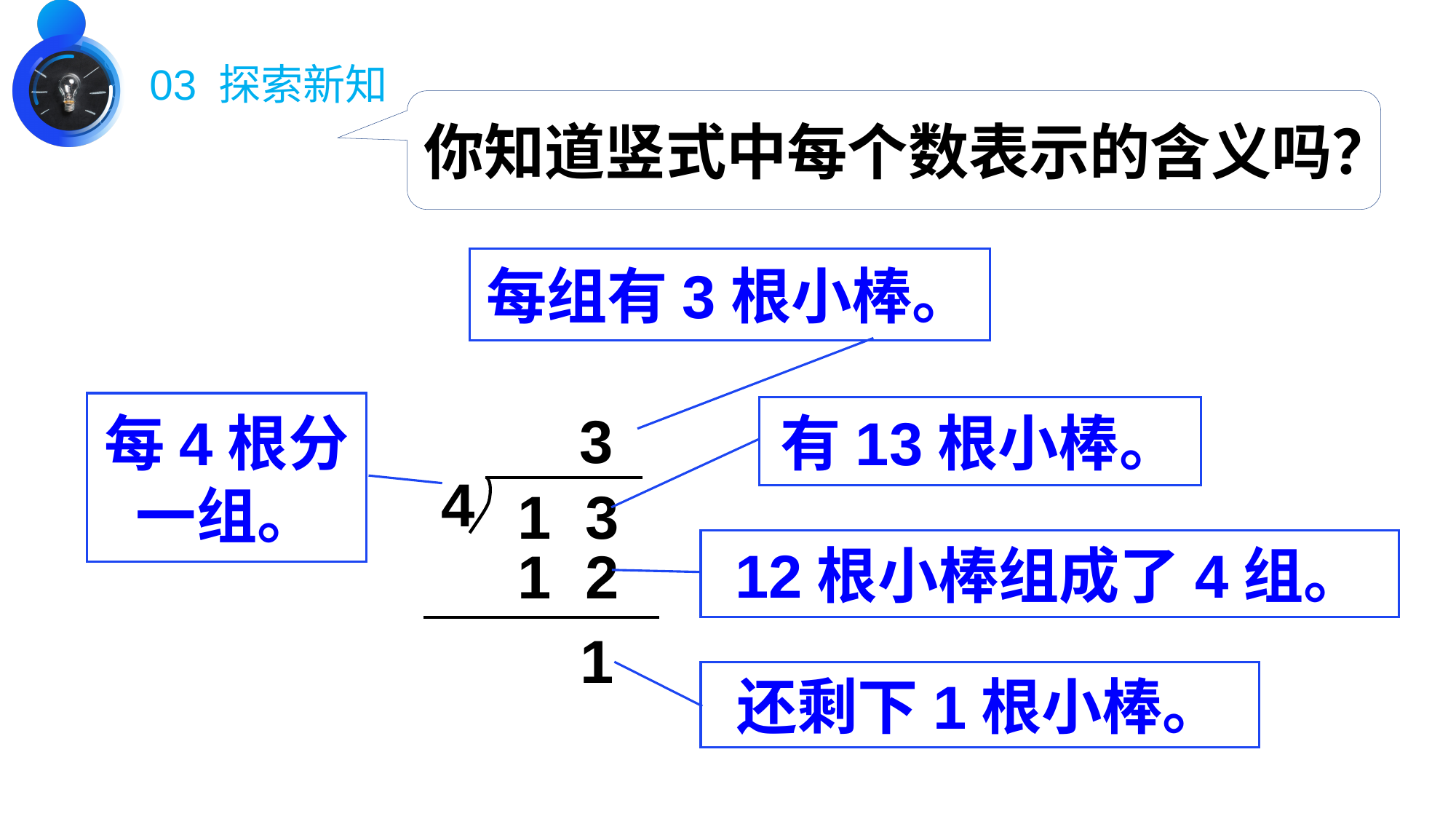

03
探索新知
你知道竖式中每个数表示的含义吗？
每组有3根小棒。
每4根分一组。
有13根小棒。
3
4
1  3

1  2
 1
12根小棒组成了4组。
还剩下1根小棒。